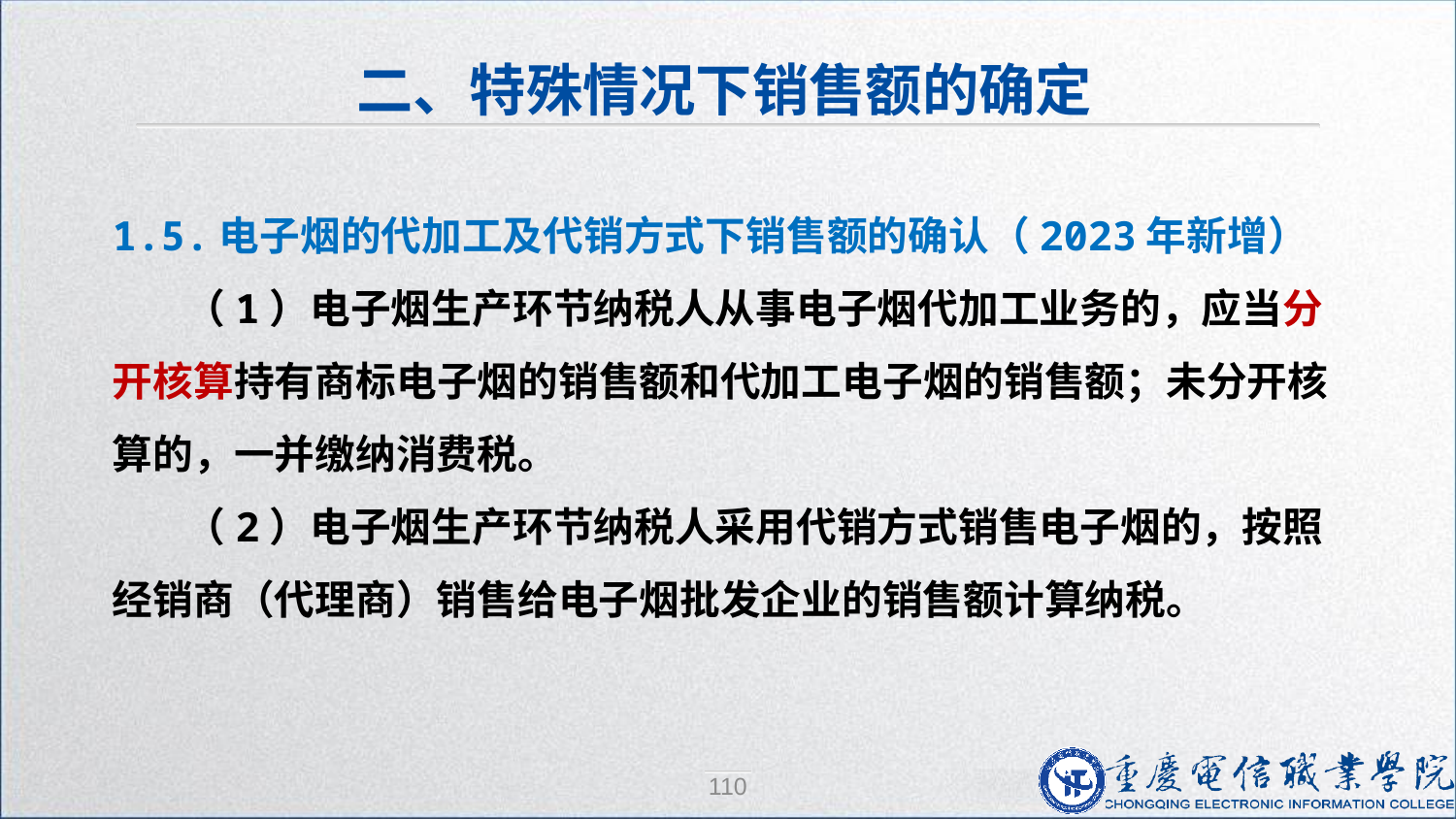

二、特殊情况下销售额的确定
1.5.电子烟的代加工及代销方式下销售额的确认（2023年新增）
（1）电子烟生产环节纳税人从事电子烟代加工业务的，应当分开核算持有商标电子烟的销售额和代加工电子烟的销售额；未分开核算的，一并缴纳消费税。
（2）电子烟生产环节纳税人采用代销方式销售电子烟的，按照经销商（代理商）销售给电子烟批发企业的销售额计算纳税。

110